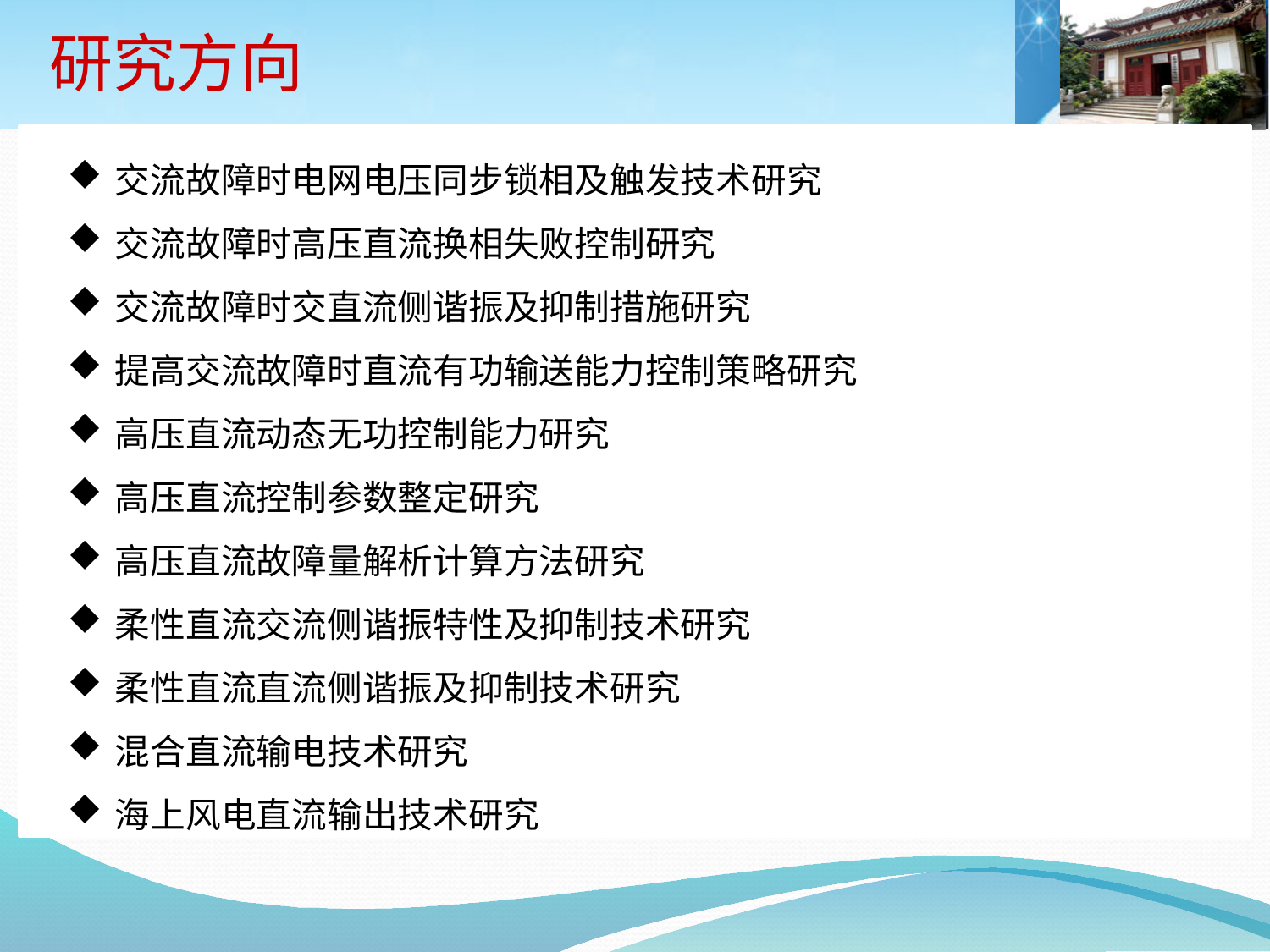

# 研究方向
交流故障时电网电压同步锁相及触发技术研究
交流故障时高压直流换相失败控制研究
交流故障时交直流侧谐振及抑制措施研究
提高交流故障时直流有功输送能力控制策略研究
高压直流动态无功控制能力研究
高压直流控制参数整定研究
高压直流故障量解析计算方法研究
柔性直流交流侧谐振特性及抑制技术研究
柔性直流直流侧谐振及抑制技术研究
混合直流输电技术研究
海上风电直流输出技术研究